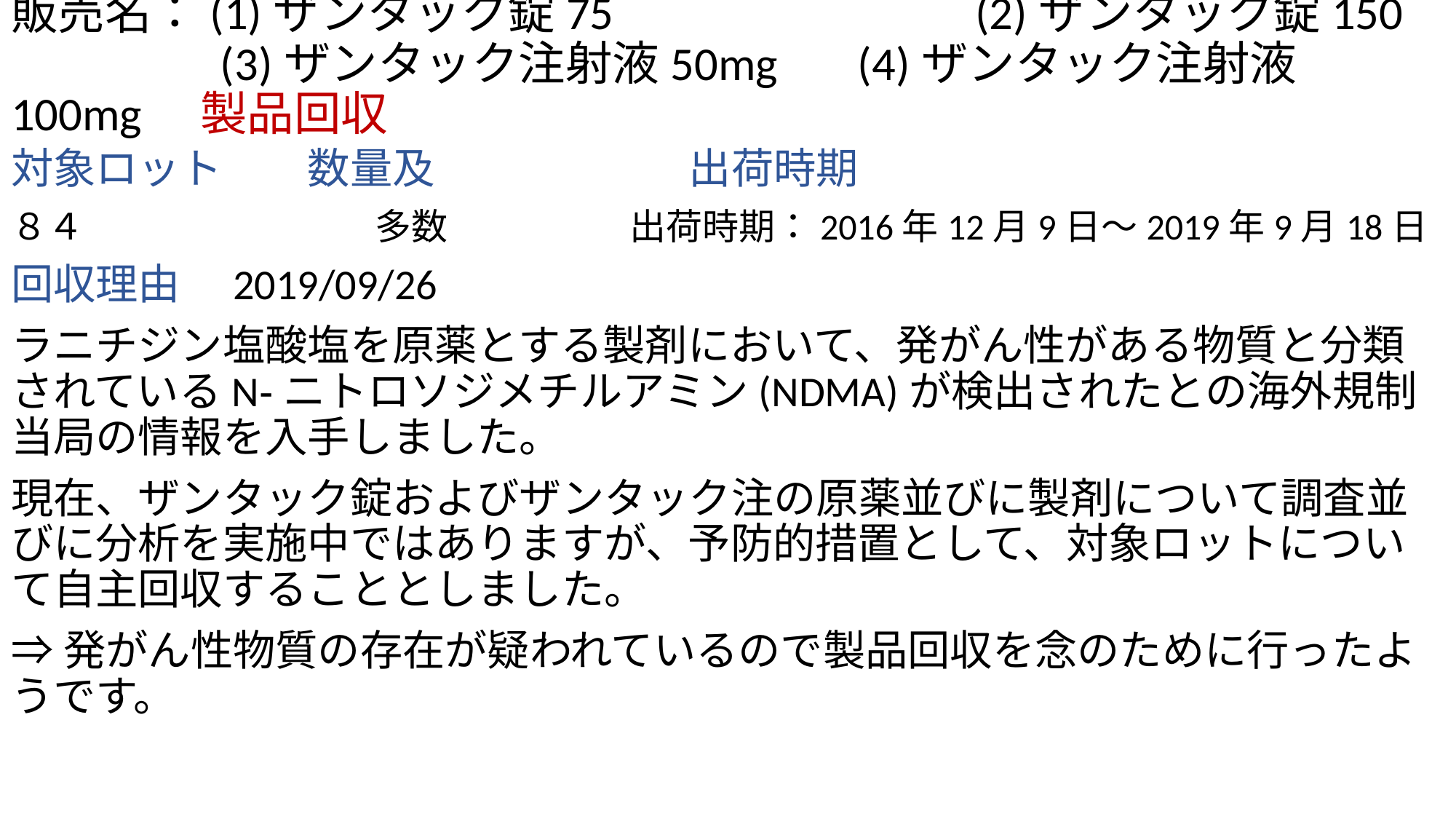

# 販売名：(1)ザンタック錠75　　　　　　　 (2)ザンタック錠150 　　　　 (3)ザンタック注射液50mg　 (4)ザンタック注射液100mg　製品回収
対象ロット　　数量及　　　　　　出荷時期
８４　　　　　　　　多数　　　　　出荷時期：2016年12月9日～2019年9月18日
回収理由　2019/09/26
ラニチジン塩酸塩を原薬とする製剤において、発がん性がある物質と分類されているN‐ニトロソジメチルアミン(NDMA)が検出されたとの海外規制当局の情報を入手しました。
現在、ザンタック錠およびザンタック注の原薬並びに製剤について調査並びに分析を実施中ではありますが、予防的措置として、対象ロットについて自主回収することとしました。
⇒発がん性物質の存在が疑われているので製品回収を念のために行ったようです。